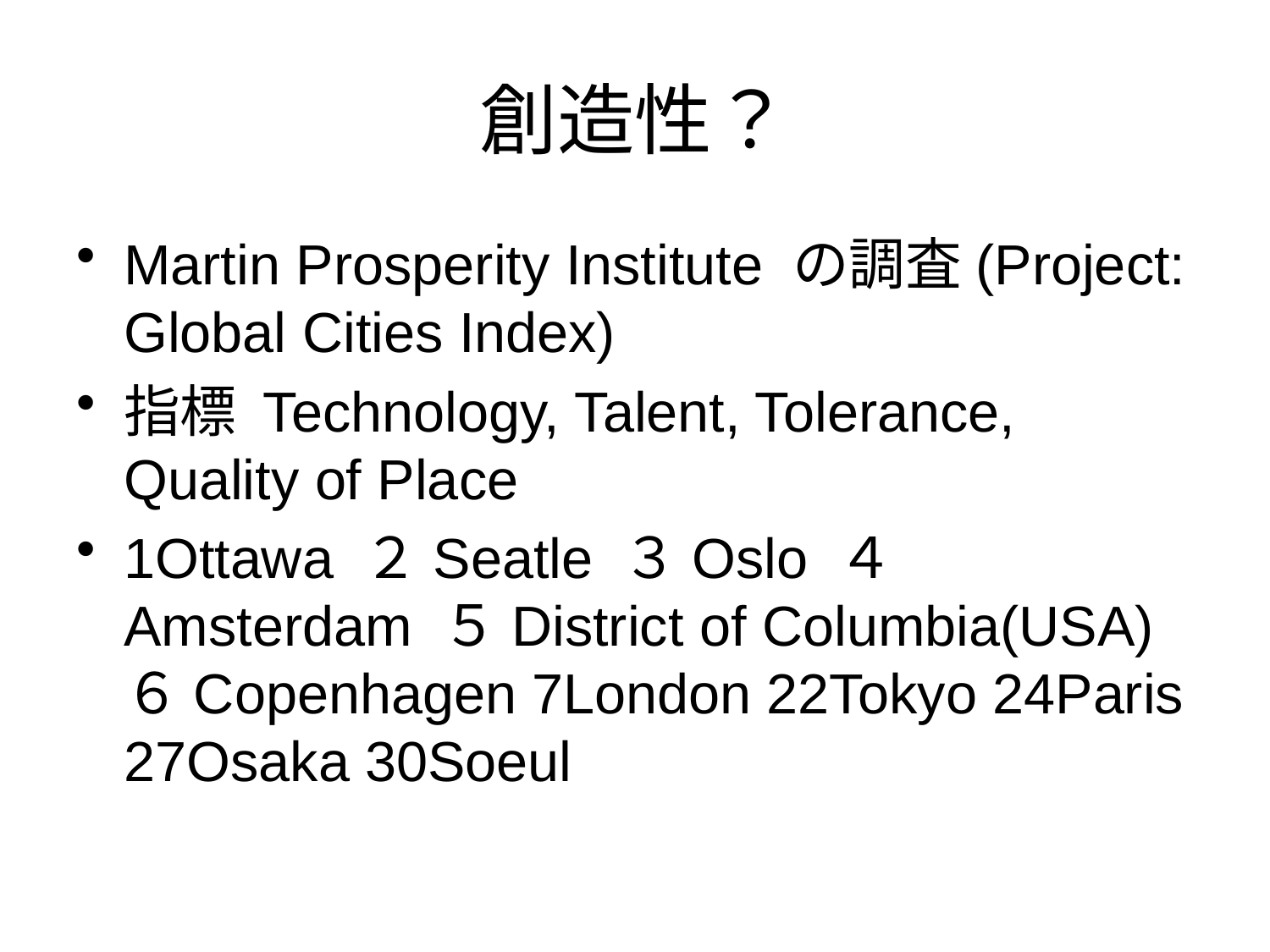

# 創造性？
Martin Prosperity Institute の調査(Project: Global Cities Index)
指標 Technology, Talent, Tolerance, Quality of Place
1Ottawa ２Seatle ３Oslo ４Amsterdam ５District of Columbia(USA) ６Copenhagen 7London 22Tokyo 24Paris 27Osaka 30Soeul